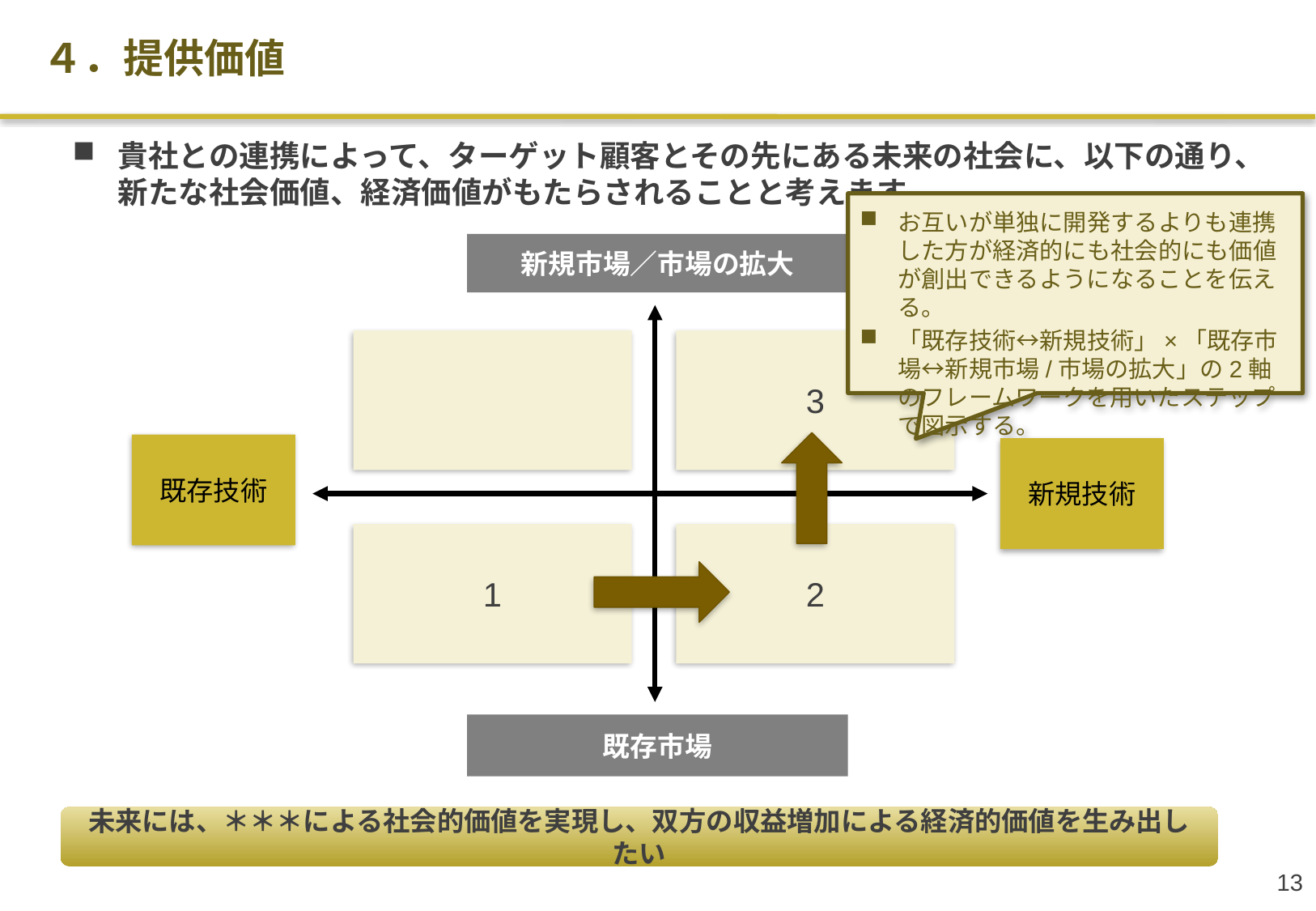

４．提供価値
貴社との連携によって、ターゲット顧客とその先にある未来の社会に、以下の通り、新たな社会価値、経済価値がもたらされることと考えます。
お互いが単独に開発するよりも連携した方が経済的にも社会的にも価値が創出できるようになることを伝える。
「既存技術↔新規技術」×「既存市場↔新規市場/市場の拡大」の2軸のフレームワークを用いたステップで図示する。
新規市場／市場の拡大

3

既存技術
新規技術
1
2

既存市場
未来には、＊＊＊による社会的価値を実現し、双方の収益増加による経済的価値を生み出したい
13